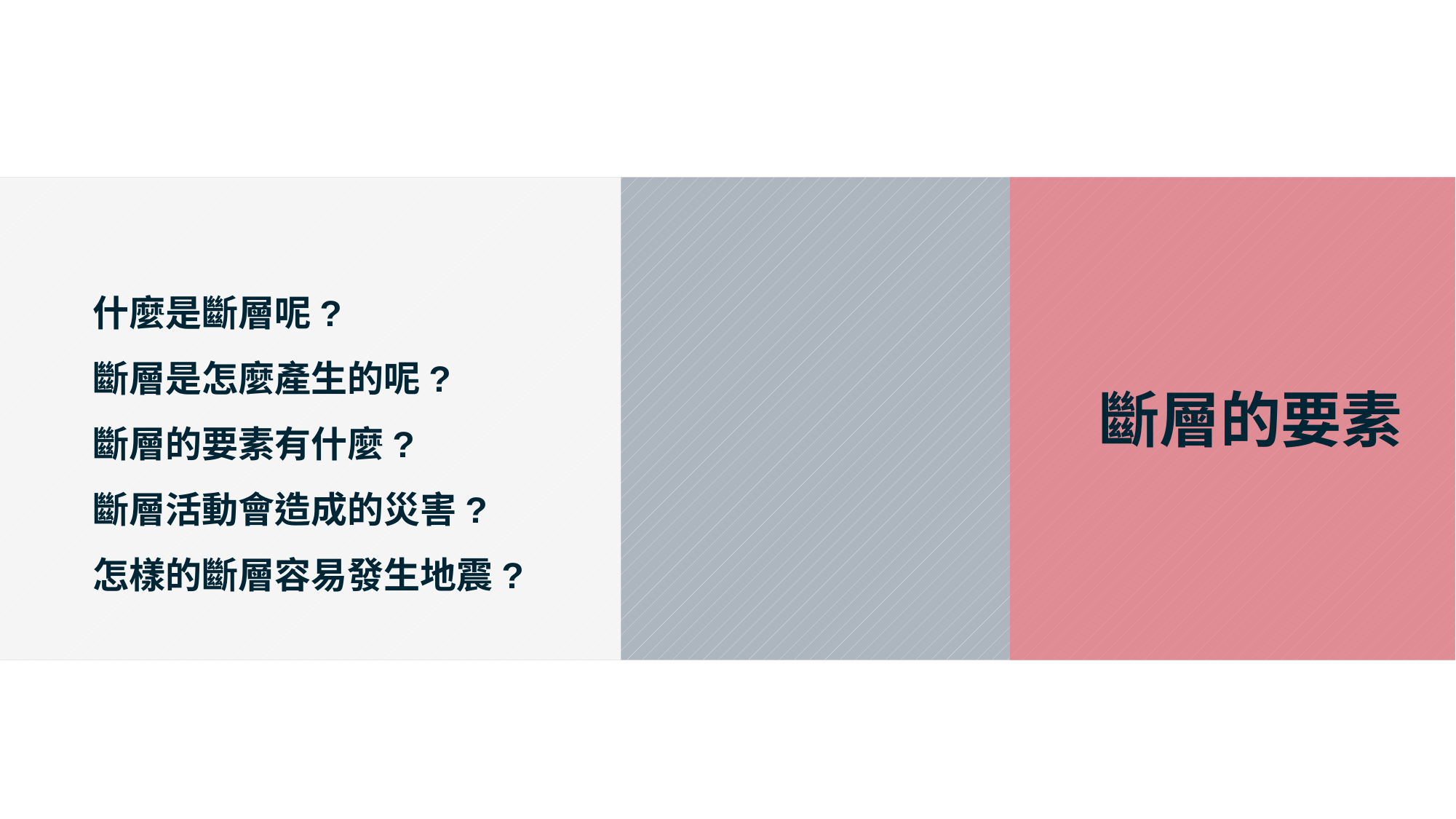

斷層的要素
什麼是斷層呢?
斷層是怎麼產生的呢?
斷層的要素有什麼?
斷層活動會造成的災害?
怎樣的斷層容易發生地震?